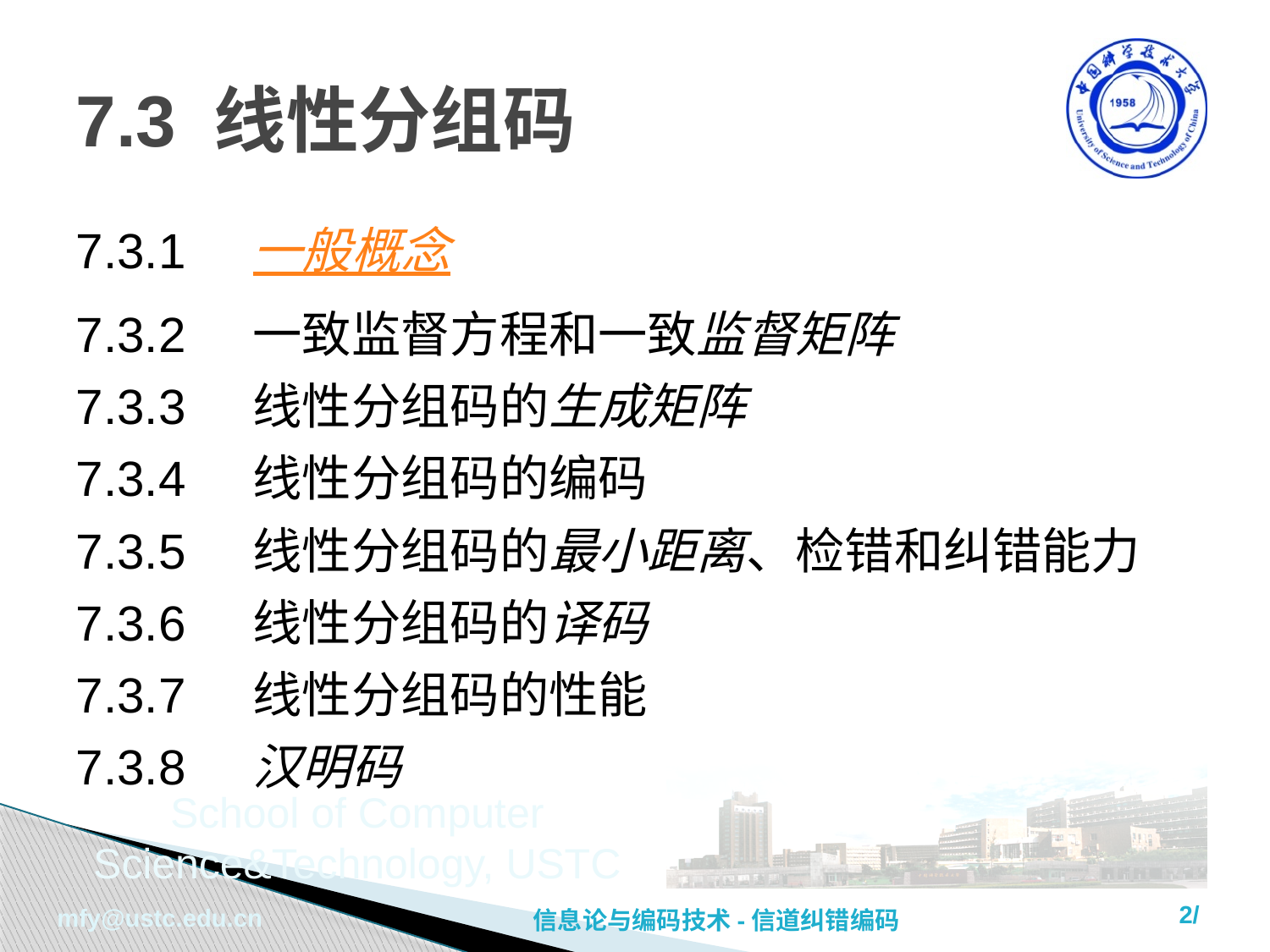

# 7.3 线性分组码
7.3.1    一般概念
7.3.2    一致监督方程和一致监督矩阵
7.3.3    线性分组码的生成矩阵
7.3.4    线性分组码的编码
7.3.5    线性分组码的最小距离、检错和纠错能力
7.3.6    线性分组码的译码
7.3.7    线性分组码的性能
7.3.8    汉明码